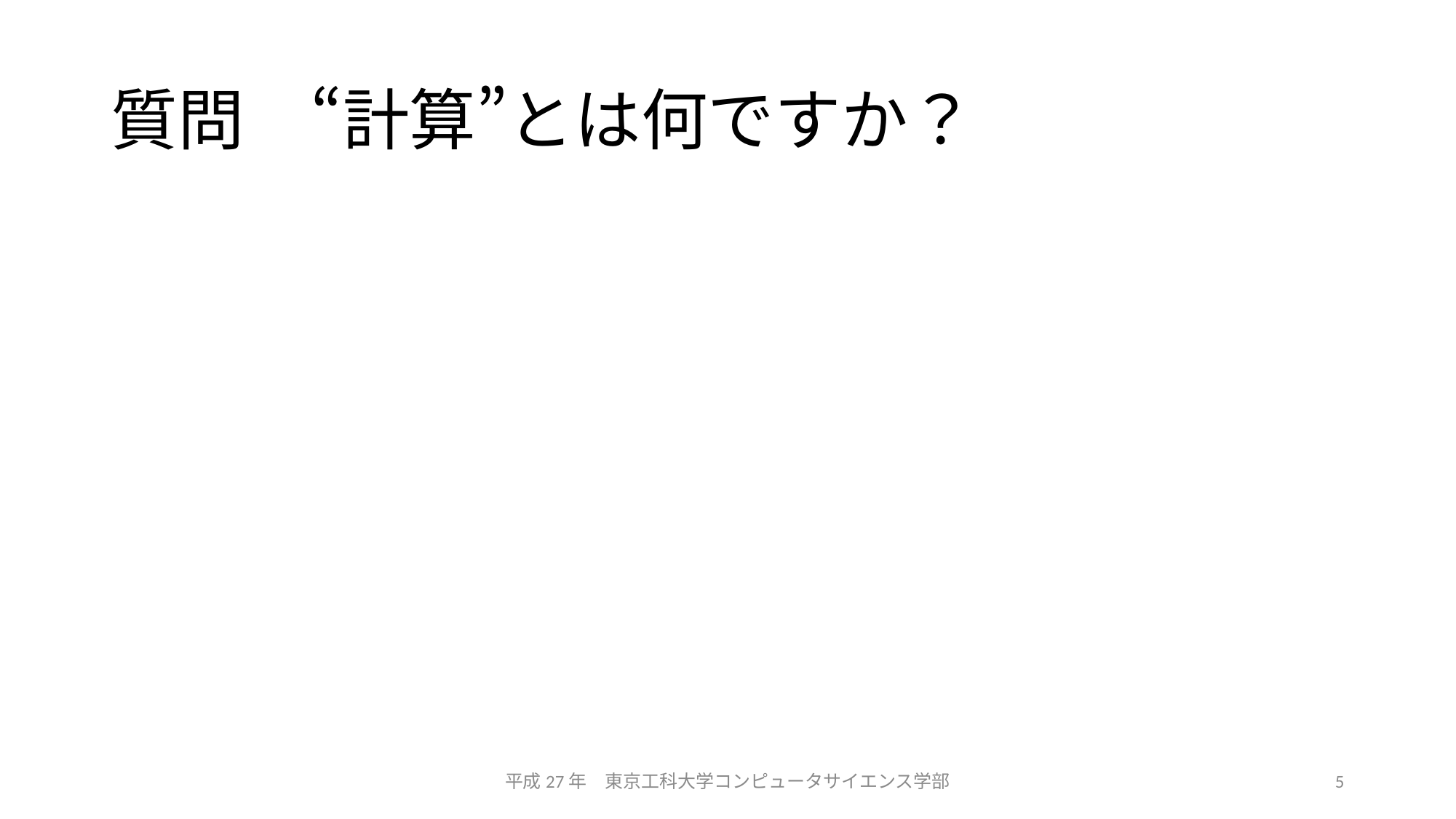

# 質問　“計算”とは何ですか？

平成27年　東京工科大学コンピュータサイエンス学部
5